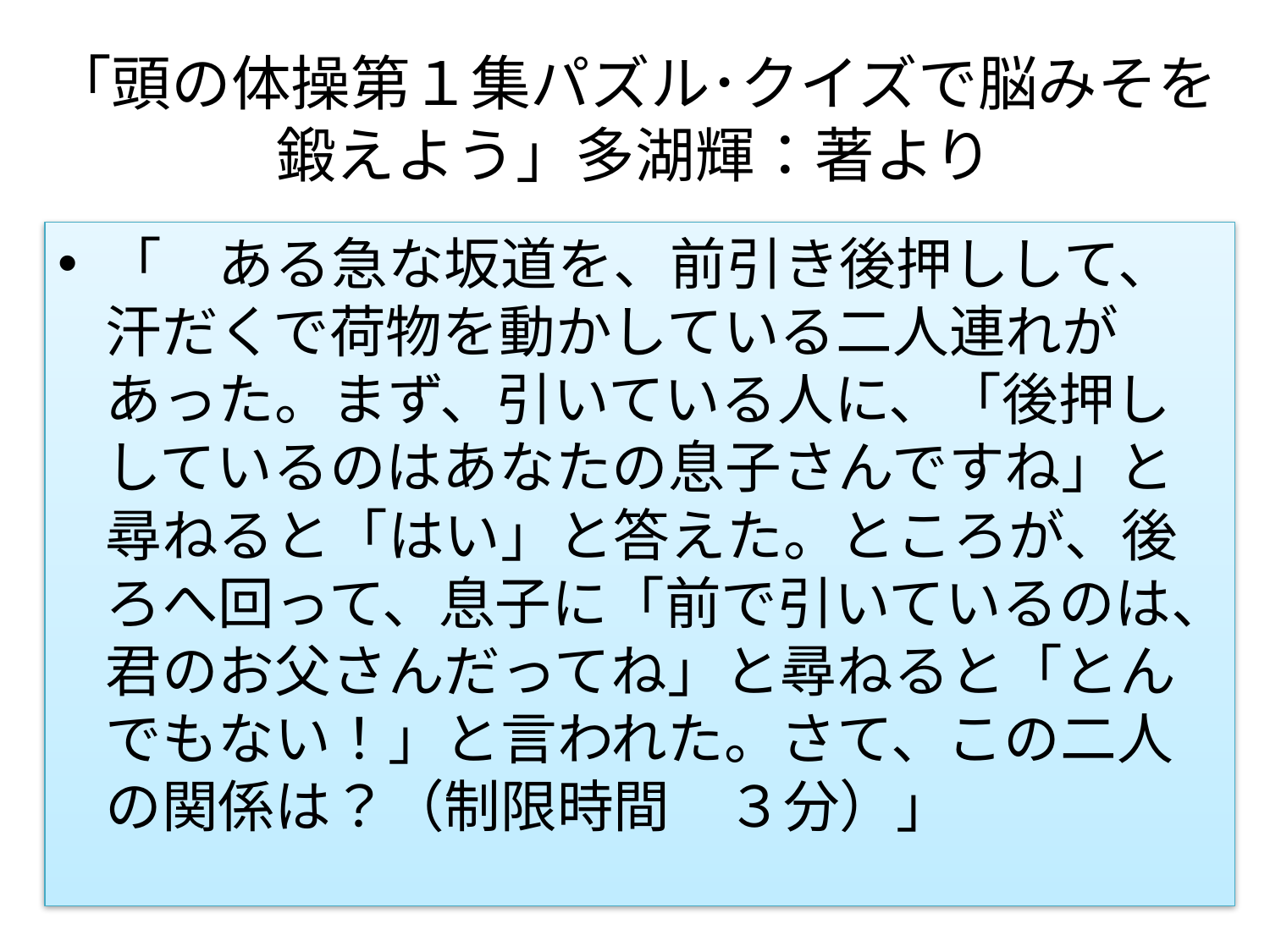

# 「頭の体操第１集パズル･クイズで脳みそを鍛えよう」多湖輝：著より
「　ある急な坂道を、前引き後押しして、汗だくで荷物を動かしている二人連れがあった。まず、引いている人に、「後押ししているのはあなたの息子さんですね」と尋ねると「はい」と答えた。ところが、後ろへ回って、息子に「前で引いているのは、君のお父さんだってね」と尋ねると「とんでもない！」と言われた。さて、この二人の関係は？（制限時間　３分）」